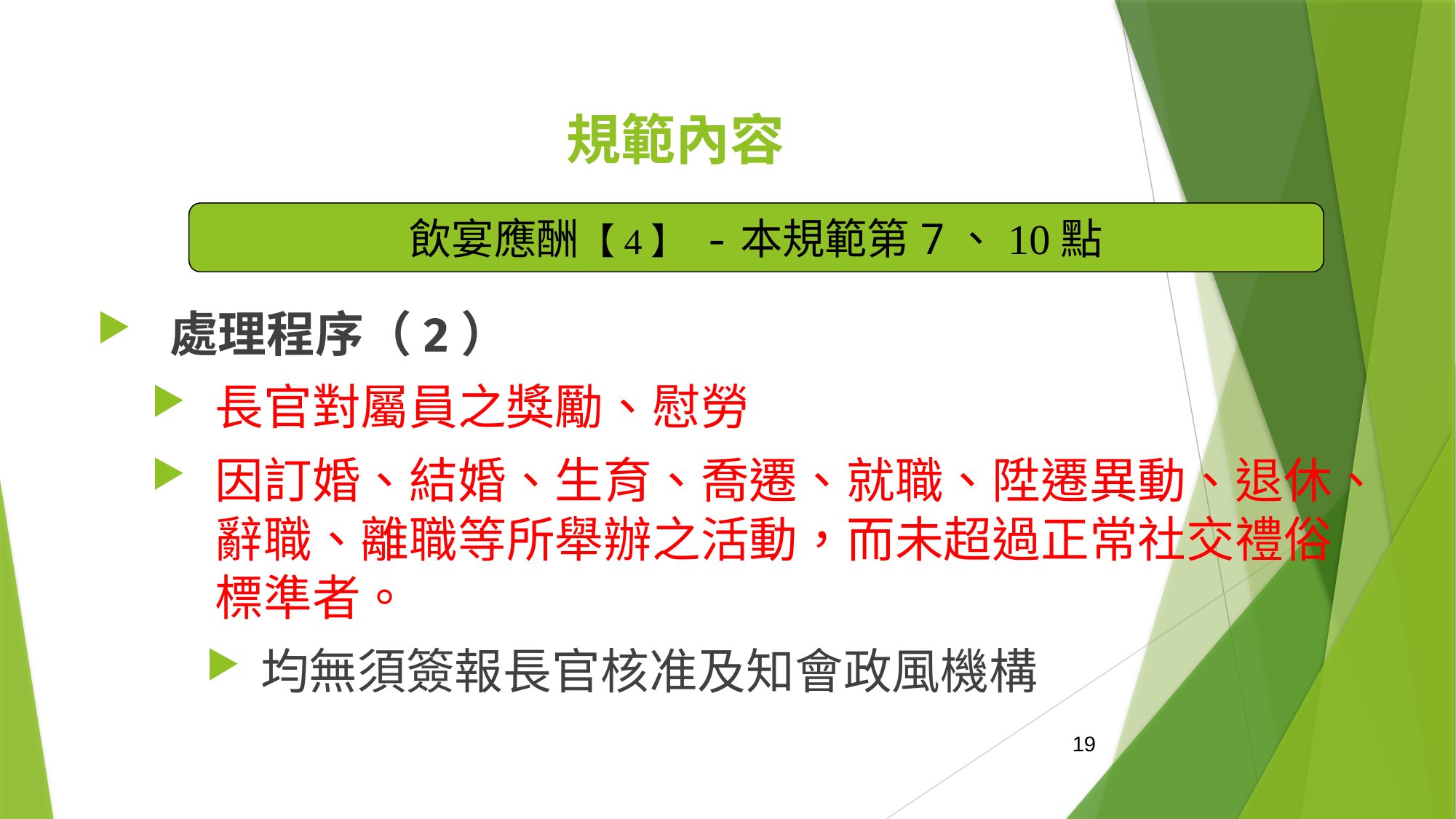

# 規範內容
飲宴應酬【4】 -本規範第7、10點
處理程序（2）
長官對屬員之獎勵、慰勞
因訂婚、結婚、生育、喬遷、就職、陞遷異動、退休、辭職、離職等所舉辦之活動，而未超過正常社交禮俗標準者。
均無須簽報長官核准及知會政風機構
19